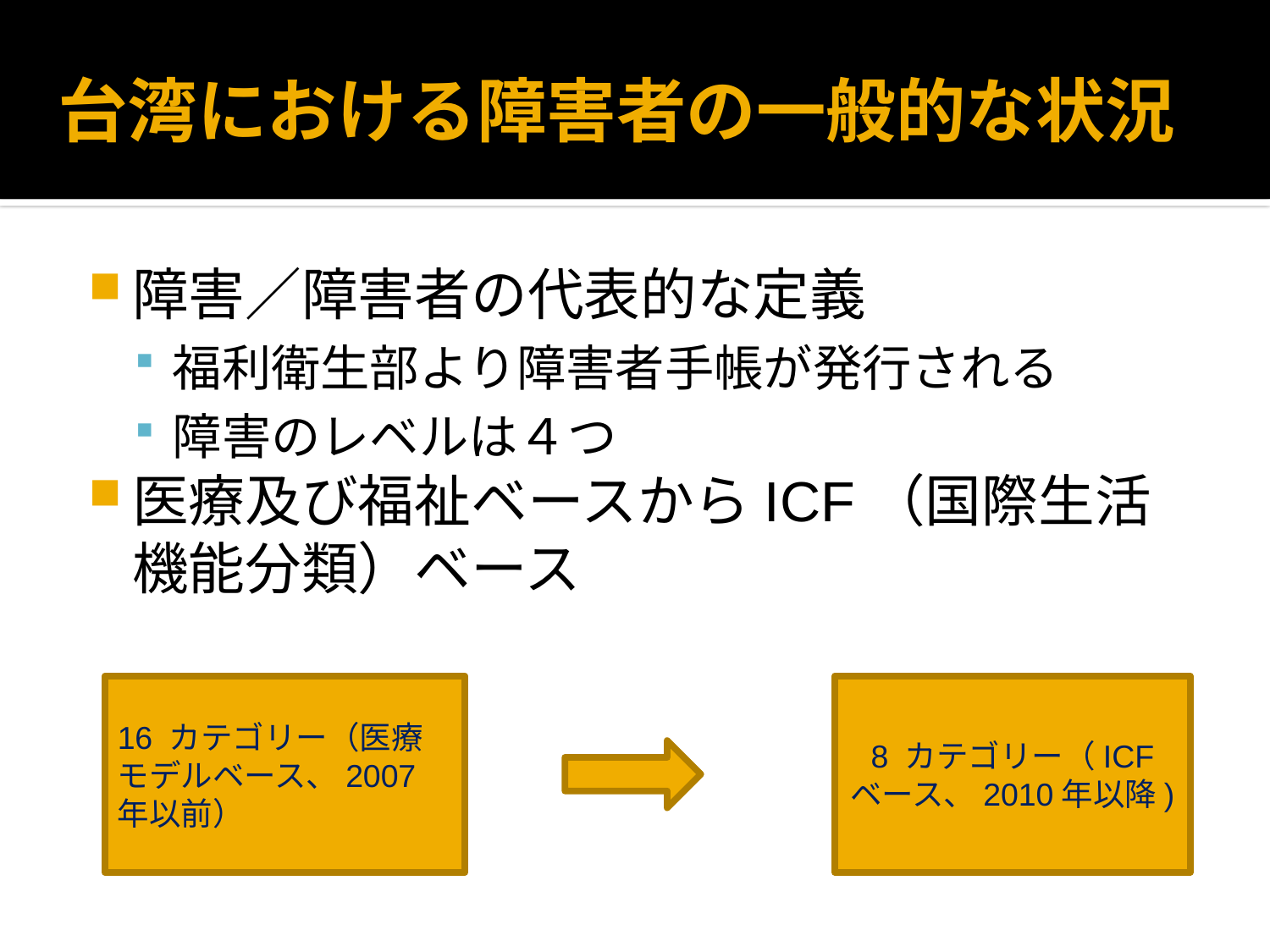

# 台湾における障害者の一般的な状況
障害／障害者の代表的な定義
福利衛生部より障害者手帳が発行される
障害のレベルは４つ
医療及び福祉ベースからICF（国際生活機能分類）ベース

16 カテゴリー（医療モデルベース、2007年以前）
8 カテゴリー（ICF ベース、2010年以降)